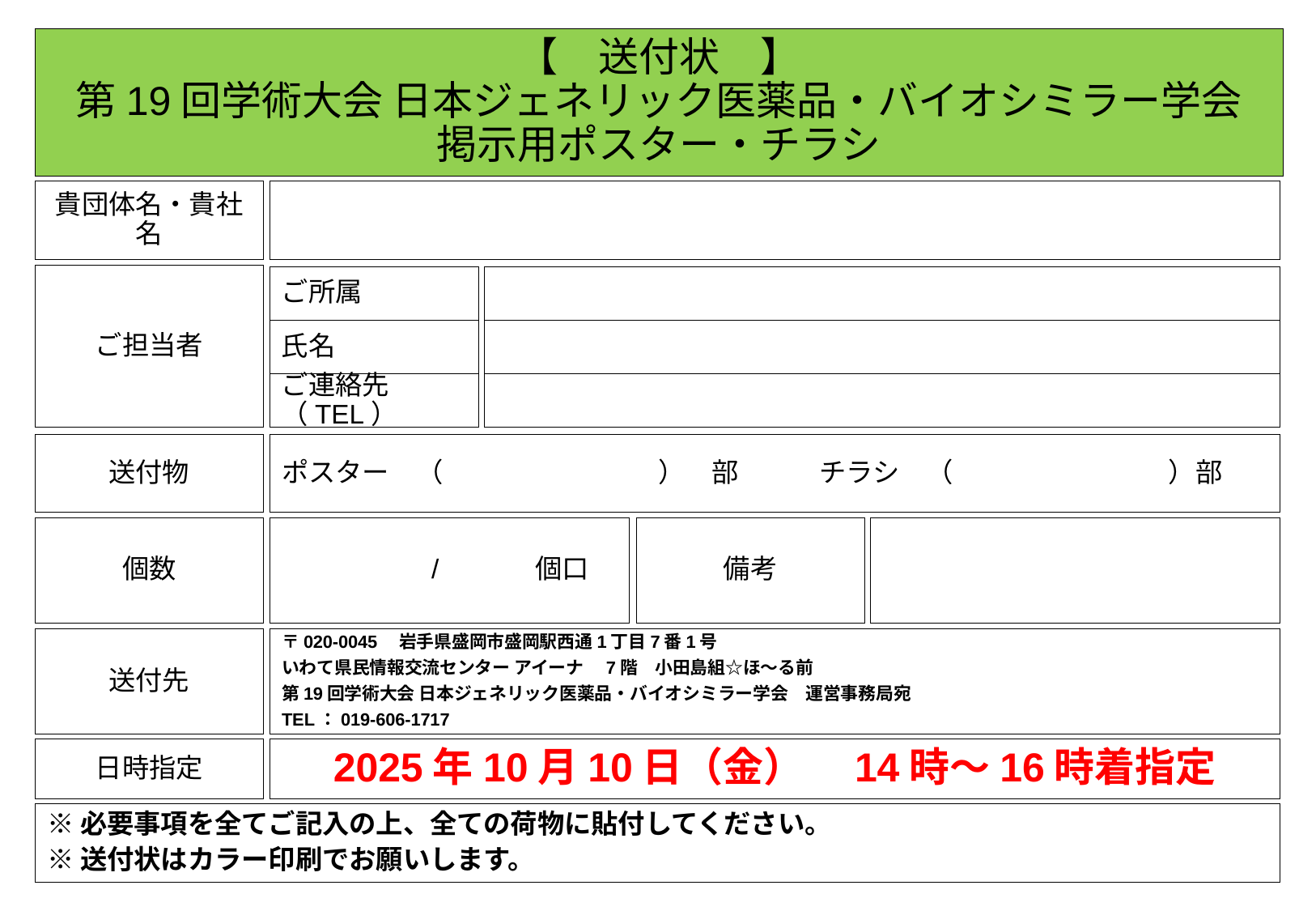

# 【　送付状　】 第19回学術大会 日本ジェネリック医薬品・バイオシミラー学会 掲示用ポスター・チラシ
貴団体名・貴社名

ご担当者
ご所属

氏名

ご連絡先（TEL）

送付物
ポスター　（　　　　　　　　）　部　　　チラシ　（　　　　　　　　）部
個数
                    /            個口
備考

送付先
〒020-0045　岩手県盛岡市盛岡駅西通1丁目7番1号
いわて県民情報交流センター アイーナ　7階　小田島組☆ほ〜る前
第19回学術大会 日本ジェネリック医薬品・バイオシミラー学会　運営事務局宛
TEL：019-606-1717
日時指定
2025年10月10日（金）　14時〜16時着指定
※必要事項を全てご記入の上、全ての荷物に貼付してください。
※送付状はカラー印刷でお願いします。